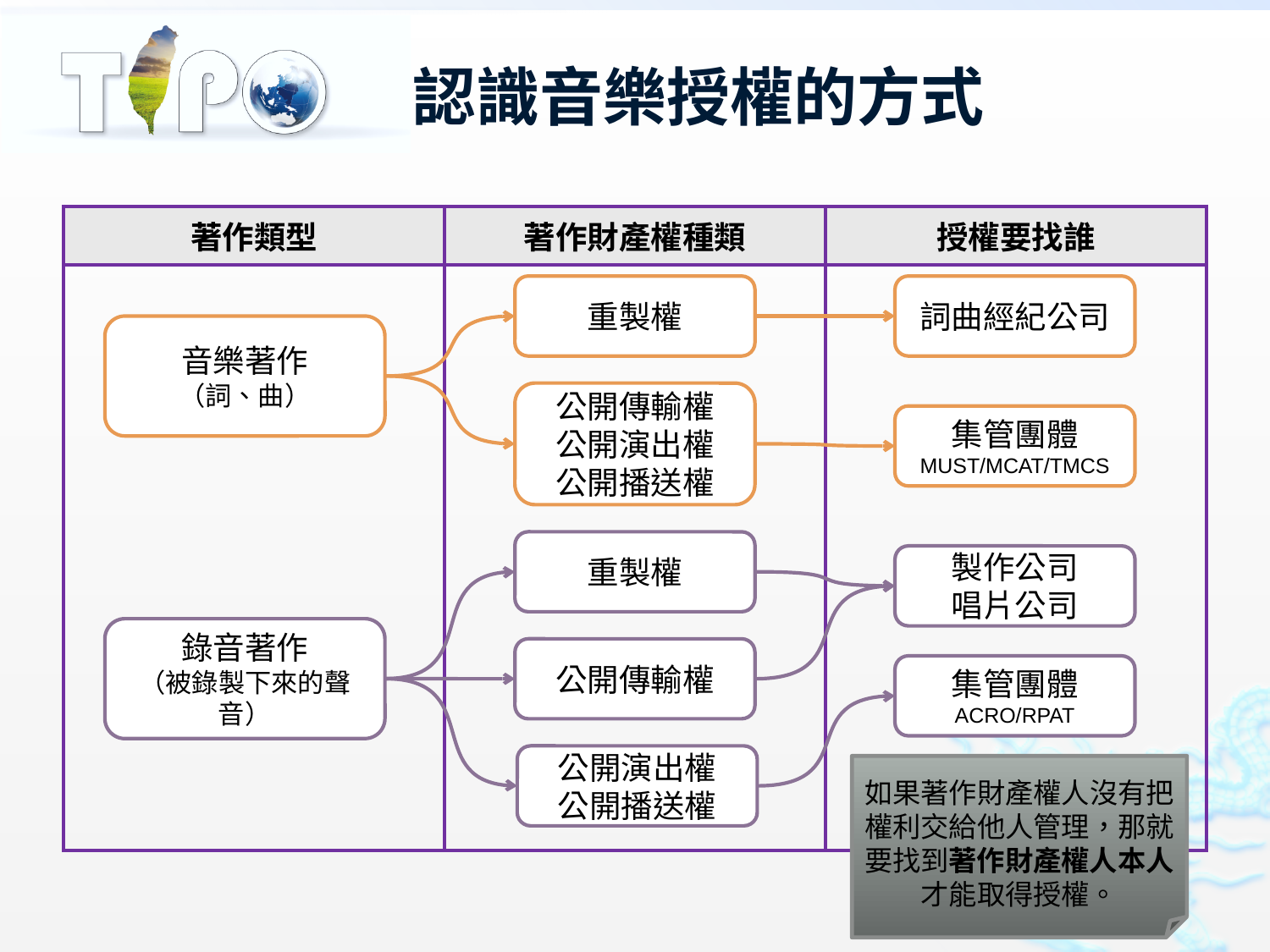

# 認識音樂授權的方式
| 著作類型 | 著作財產權種類 | 授權要找誰 |
| --- | --- | --- |
|  |  |  |
重製權
詞曲經紀公司
音樂著作
（詞、曲）
公開傳輸權
公開演出權
公開播送權
集管團體
MUST/MCAT/TMCS
重製權
製作公司
唱片公司
錄音著作
（被錄製下來的聲音）
公開傳輸權
集管團體
ACRO/RPAT
公開演出權
公開播送權
如果著作財產權人沒有把權利交給他人管理，那就要找到著作財產權人本人才能取得授權。
30